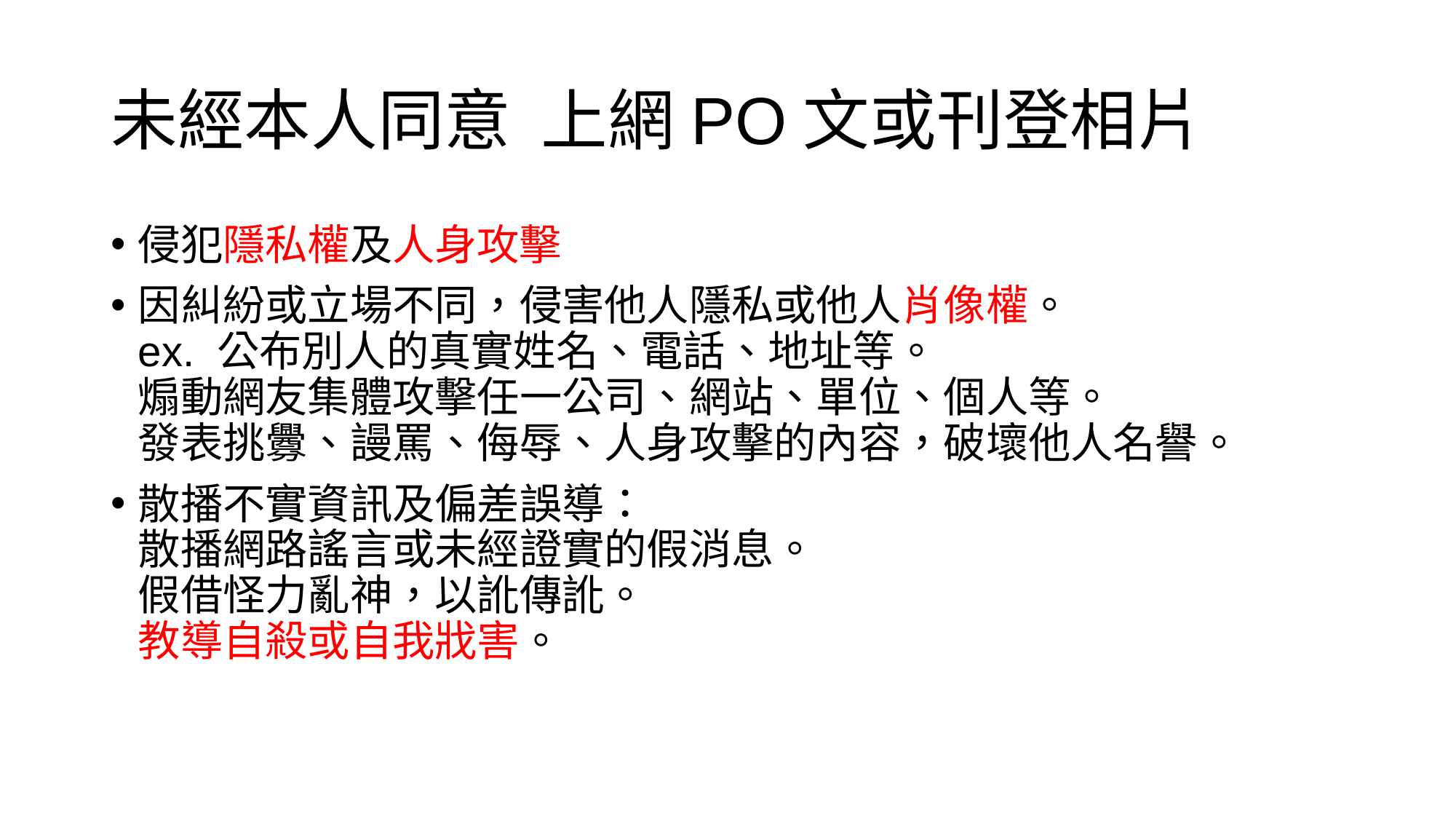

# 未經本人同意  上網PO文或刊登相片
侵犯隱私權及人身攻擊
因糾紛或立場不同，侵害他人隱私或他人肖像權。
ex. 公布別人的真實姓名、電話、地址等。
煽動網友集體攻擊任一公司、網站、單位、個人等。
發表挑釁、謾罵、侮辱、人身攻擊的內容，破壞他人名譽。
散播不實資訊及偏差誤導：
散播網路謠言或未經證實的假消息。
假借怪力亂神，以訛傳訛。
教導自殺或自我戕害。